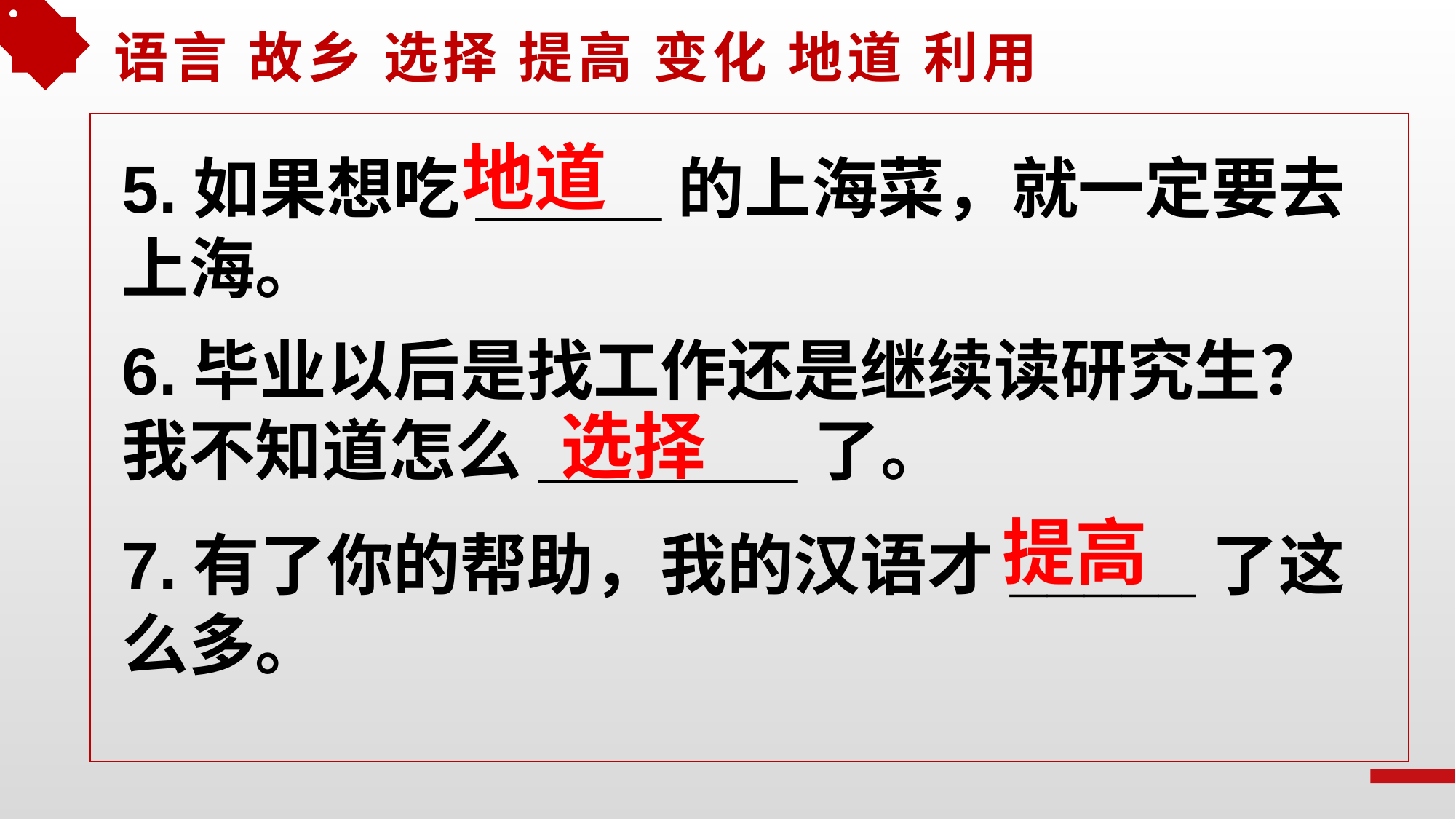

语言 故乡 选择 提高 变化 地道 利用

地道
5.如果想吃_____的上海菜，就一定要去上海。
6.毕业以后是找工作还是继续读研究生？我不知道怎么_______了。
选择
提高
7.有了你的帮助，我的汉语才_____了这么多。